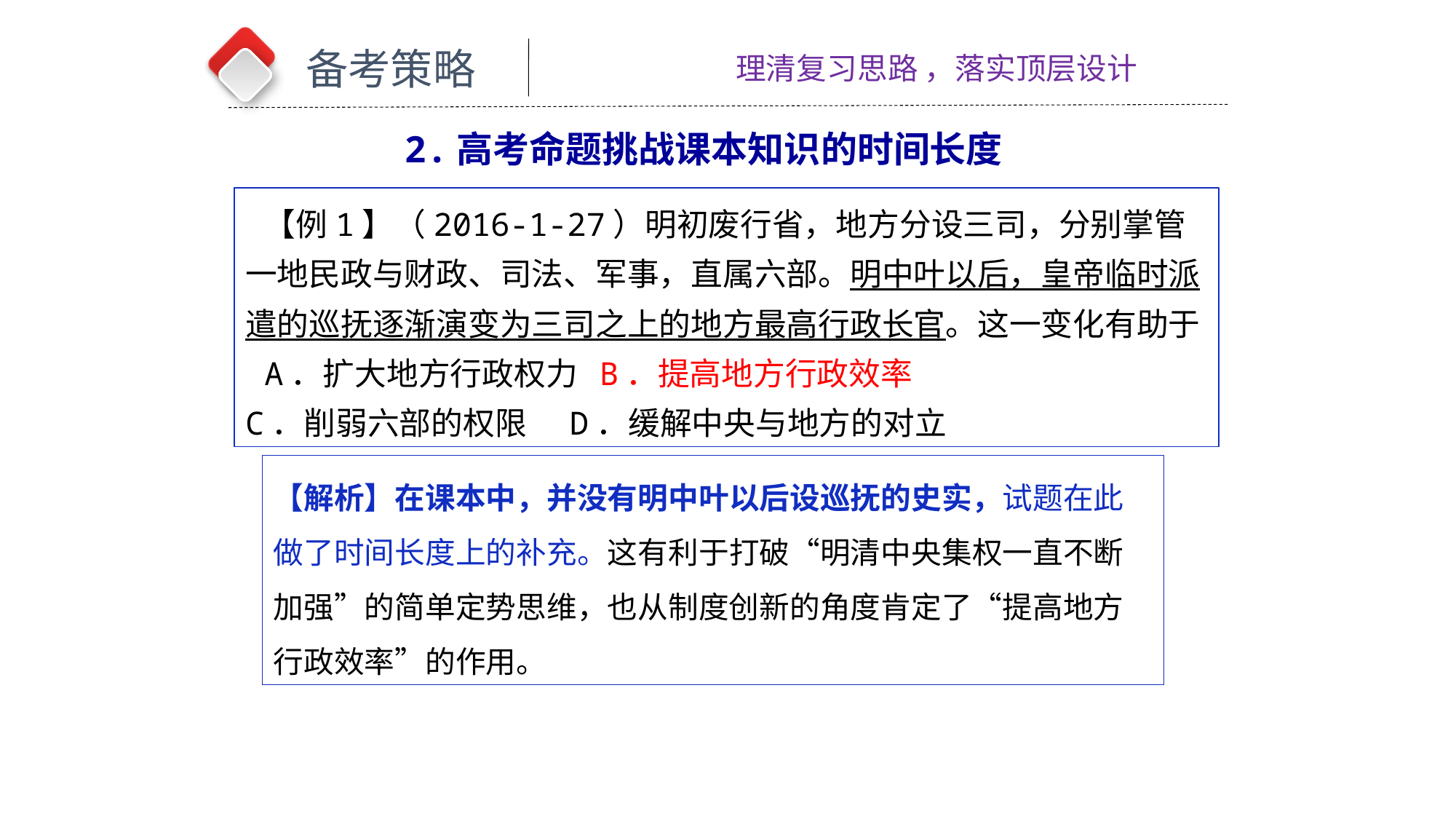

备考策略
理清复习思路 ，落实顶层设计

2.高考命题挑战课本知识的时间长度
  【例1】（2016-1-27）明初废行省，地方分设三司，分别掌管一地民政与财政、司法、军事，直属六部。明中叶以后，皇帝临时派遣的巡抚逐渐演变为三司之上的地方最高行政长官。这一变化有助于
 A．扩大地方行政权力  B．提高地方行政效率
C．削弱六部的权限     D．缓解中央与地方的对立
【解析】在课本中，并没有明中叶以后设巡抚的史实，试题在此做了时间长度上的补充。这有利于打破“明清中央集权一直不断加强”的简单定势思维，也从制度创新的角度肯定了“提高地方行政效率”的作用。